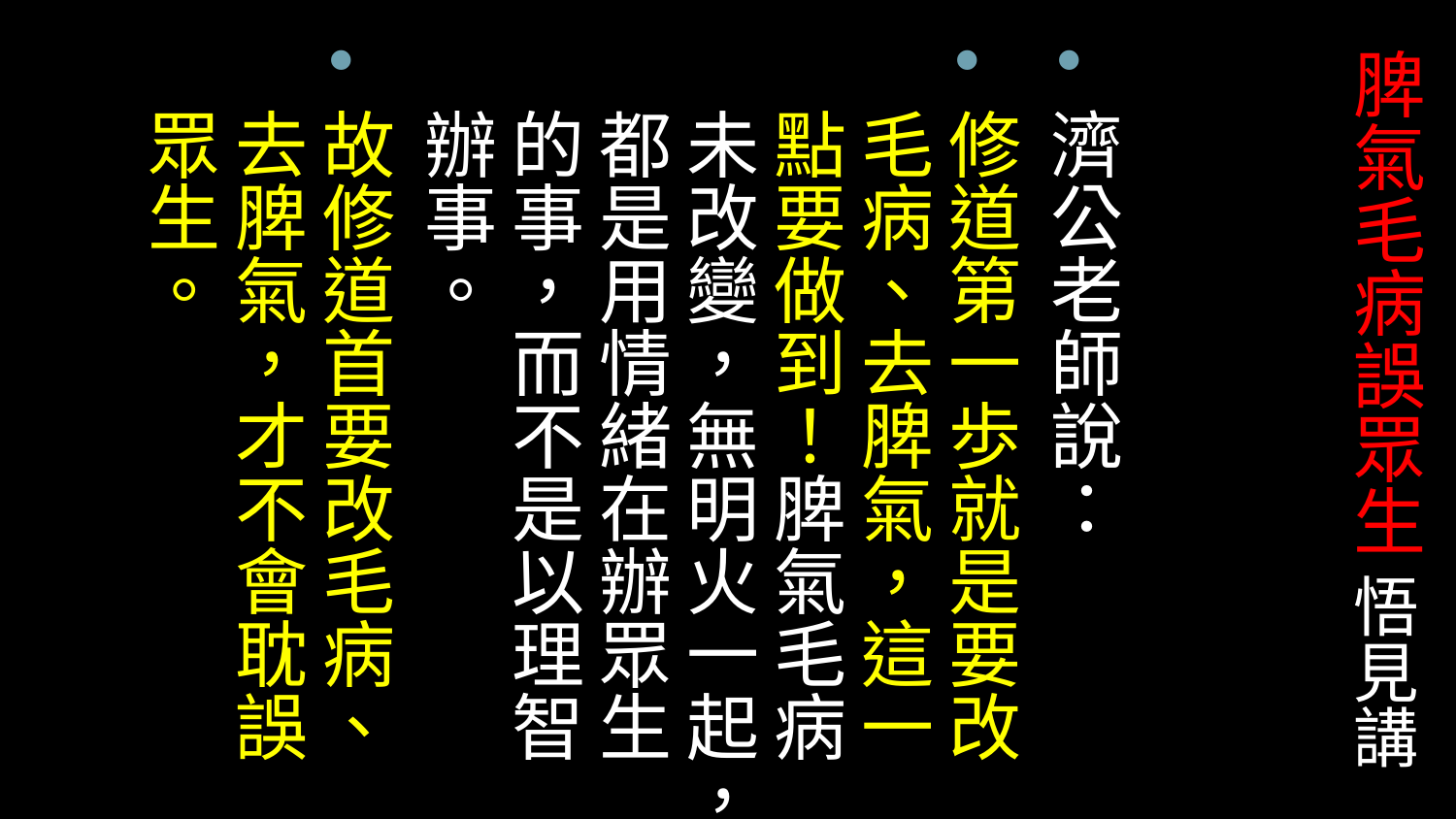

# 脾氣毛病誤眾生 悟見講
濟公老師說：
修道第一歩就是要改毛病、去脾氣，這一點要做到！脾氣毛病未改變，無明火一起，都是用情緒在辦眾生的事，而不是以理智辦事。
故修道首要改毛病、去脾氣，才不會耽誤眾生。